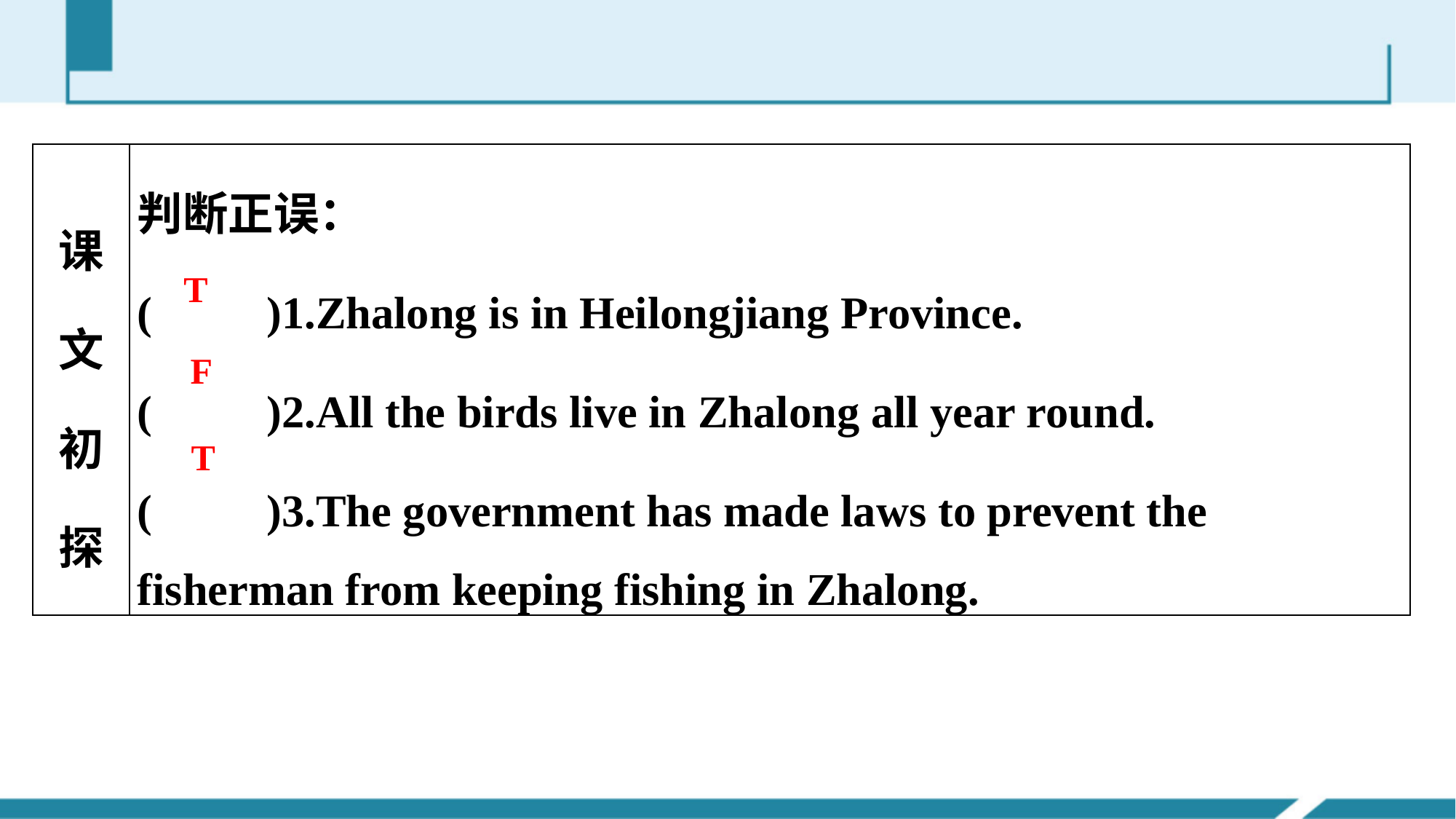

| 课文初探 | 判断正误： (　　)1.Zhalong is in Heilongjiang Province. (　　)2.All the birds live in Zhalong all year round. (　　)3.The government has made laws to prevent the fisherman from keeping fishing in Zhalong. |
| --- | --- |
T
F
T